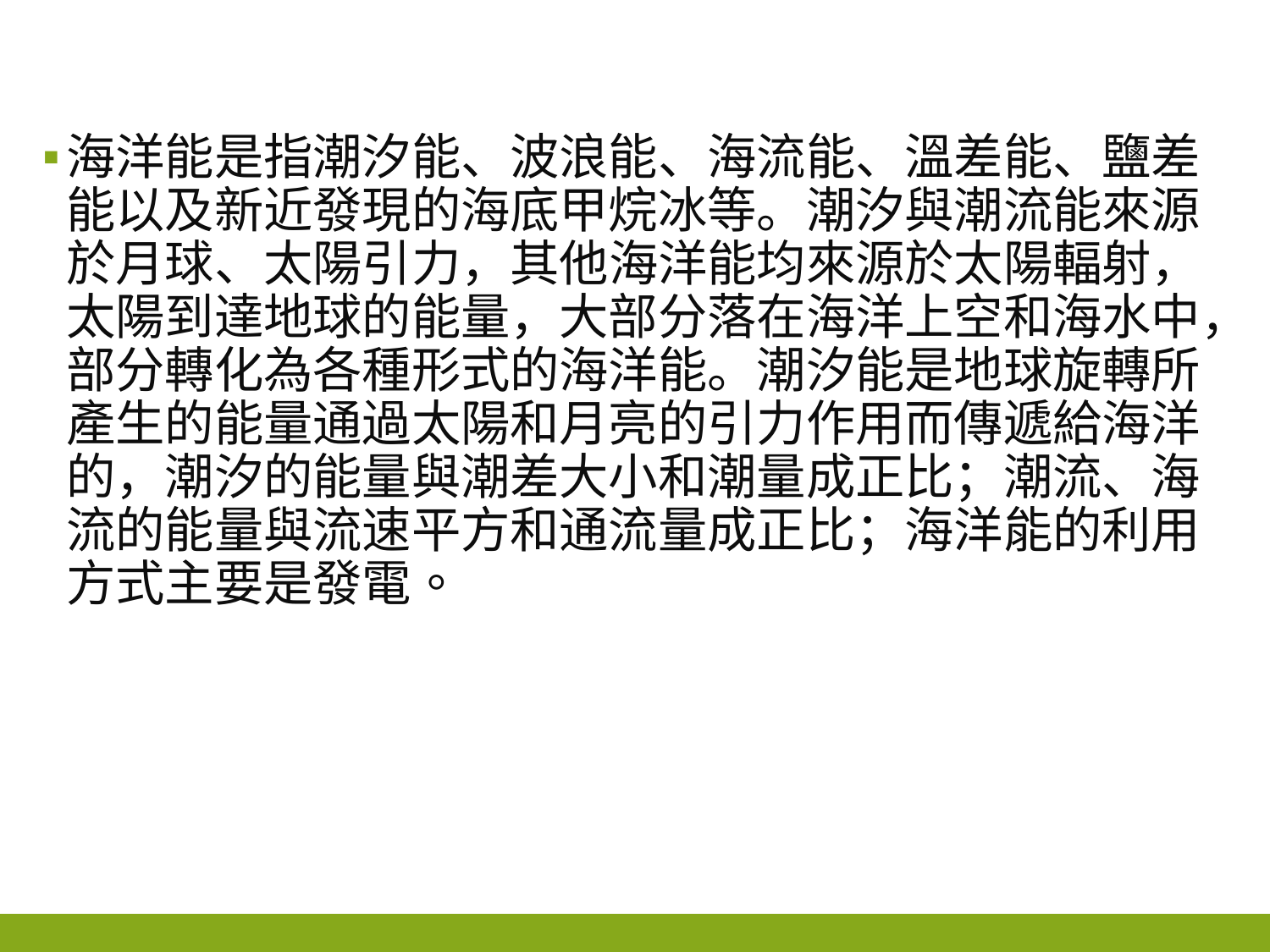

#
海洋能是指潮汐能、波浪能、海流能、溫差能、鹽差能以及新近發現的海底甲烷冰等。潮汐與潮流能來源於月球、太陽引力，其他海洋能均來源於太陽輻射，太陽到達地球的能量，大部分落在海洋上空和海水中，部分轉化為各種形式的海洋能。潮汐能是地球旋轉所產生的能量通過太陽和月亮的引力作用而傳遞給海洋的，潮汐的能量與潮差大小和潮量成正比；潮流、海流的能量與流速平方和通流量成正比；海洋能的利用方式主要是發電。